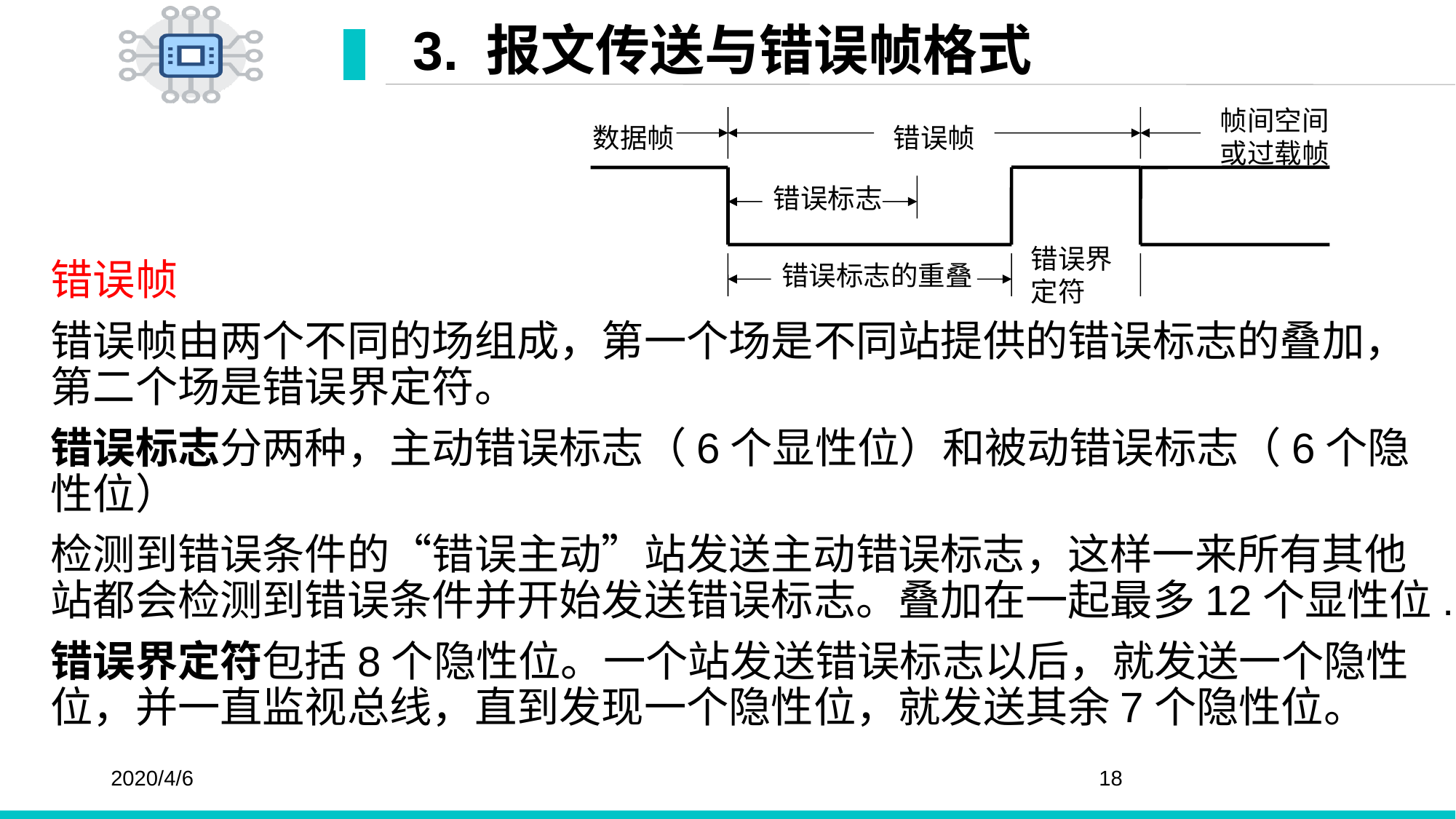

# 3. 报文传送与错误帧格式
帧间空间或过载帧

数据帧
错误帧

错误标志

错误界定符

错误标志的重叠

错误帧
错误帧由两个不同的场组成，第一个场是不同站提供的错误标志的叠加，第二个场是错误界定符。
错误标志分两种，主动错误标志（6个显性位）和被动错误标志（6个隐性位）
检测到错误条件的“错误主动”站发送主动错误标志，这样一来所有其他站都会检测到错误条件并开始发送错误标志。叠加在一起最多12个显性位.
错误界定符包括8个隐性位。一个站发送错误标志以后，就发送一个隐性位，并一直监视总线，直到发现一个隐性位，就发送其余7个隐性位。

2020/4/6
18